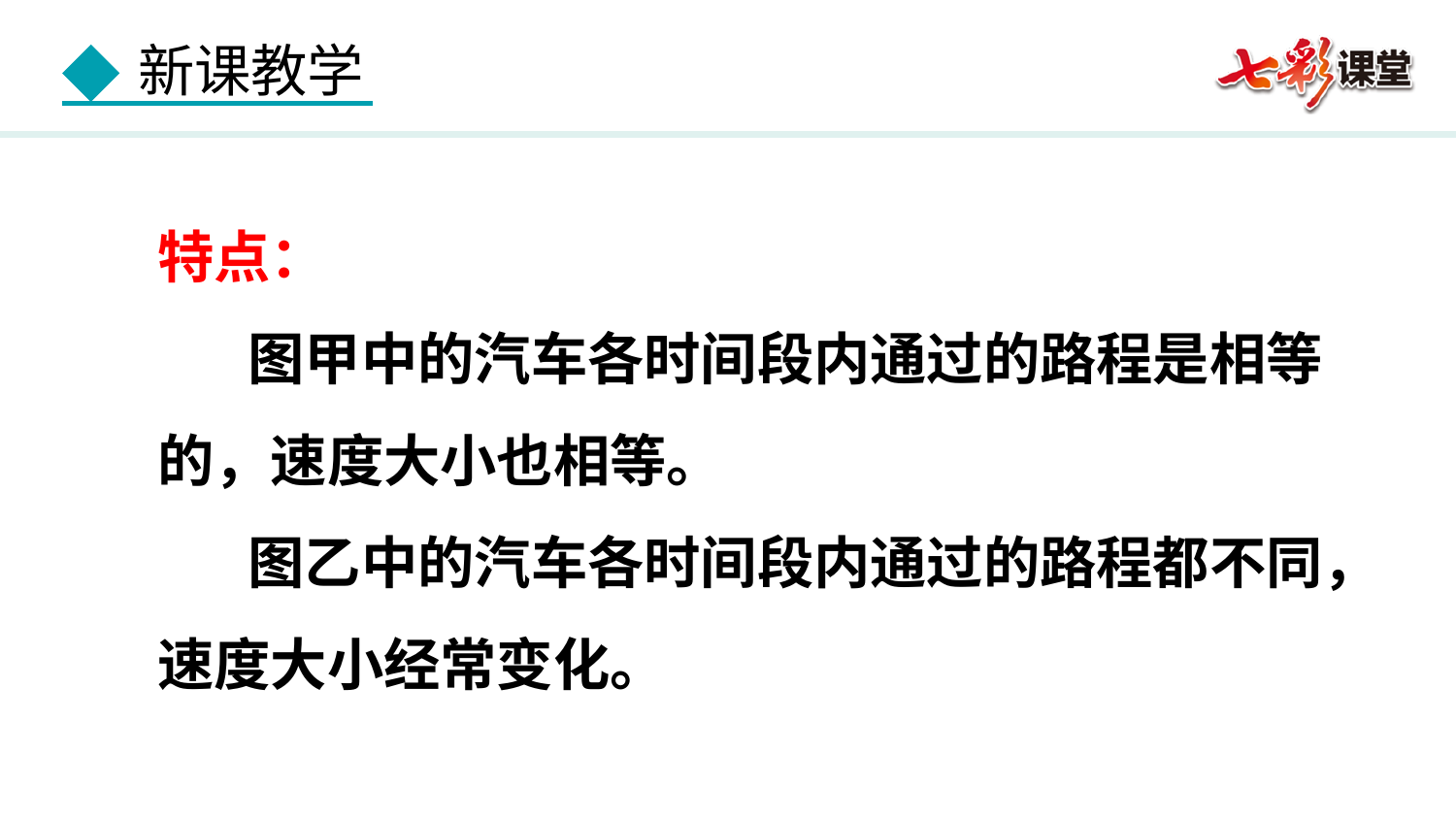

特点：
      图甲中的汽车各时间段内通过的路程是相等的，速度大小也相等。
      图乙中的汽车各时间段内通过的路程都不同，速度大小经常变化。